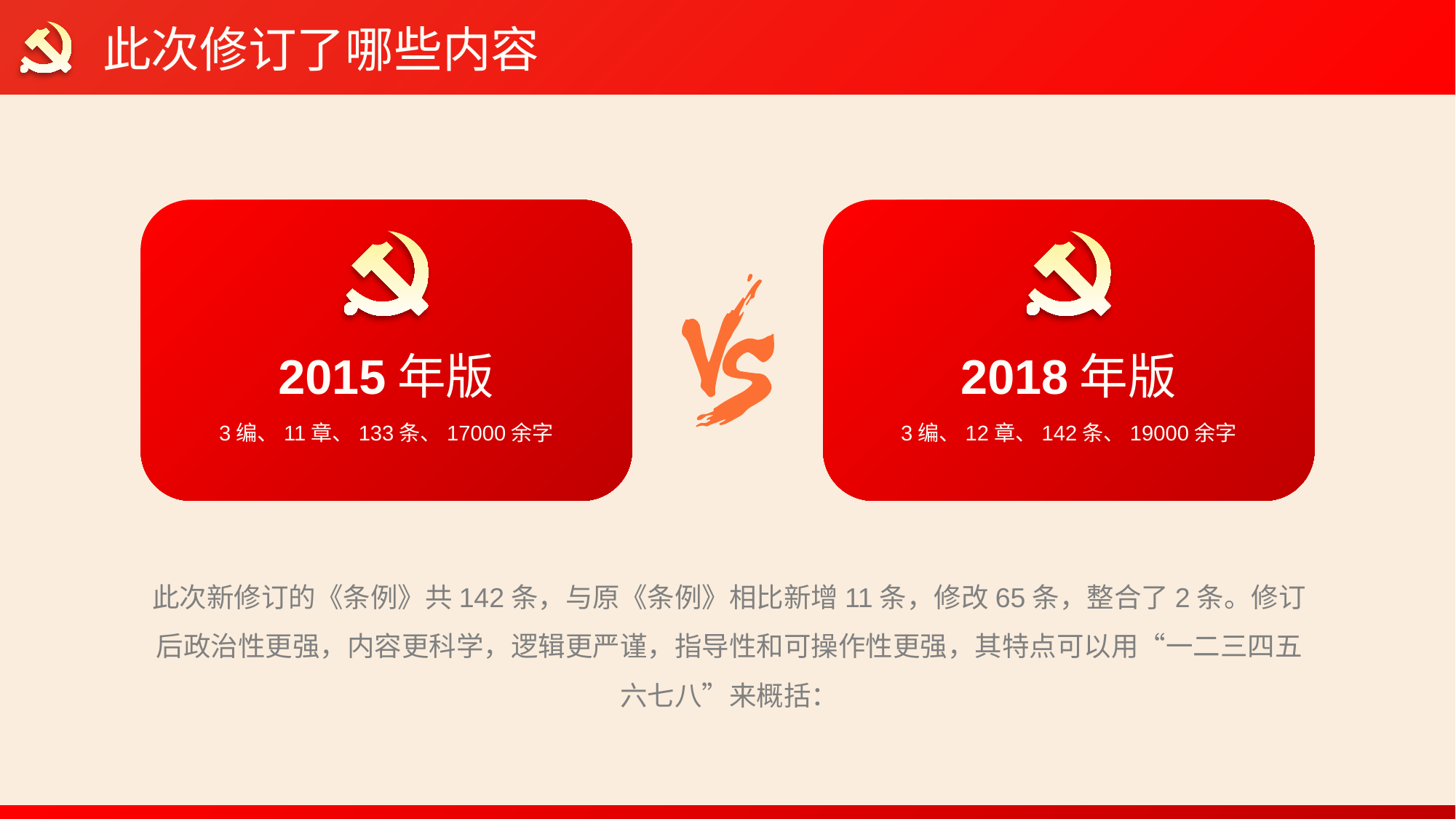

此次修订了哪些内容

2015年版
3编、11章、133条、17000余字

2018年版
3编、12章、142条、19000余字

此次新修订的《条例》共142条，与原《条例》相比新增11条，修改65条，整合了2条。修订后政治性更强，内容更科学，逻辑更严谨，指导性和可操作性更强，其特点可以用“一二三四五六七八”来概括：